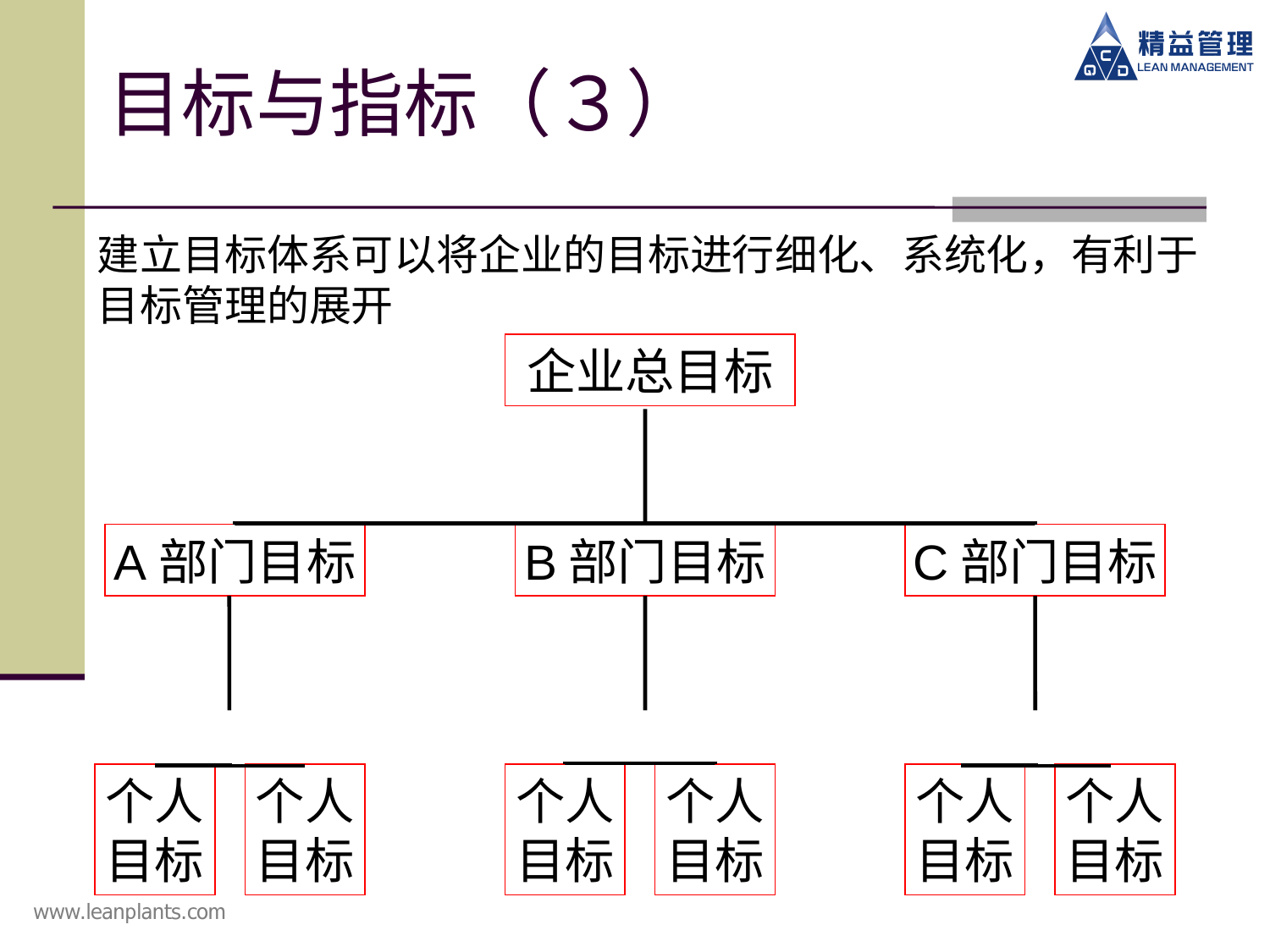

# 目标与指标（３）

建立目标体系可以将企业的目标进行细化、系统化，有利于目标管理的展开
企业总目标

A部门目标
B部门目标
C部门目标

个人目标
个人目标
个人目标
个人目标
个人目标
个人目标
72